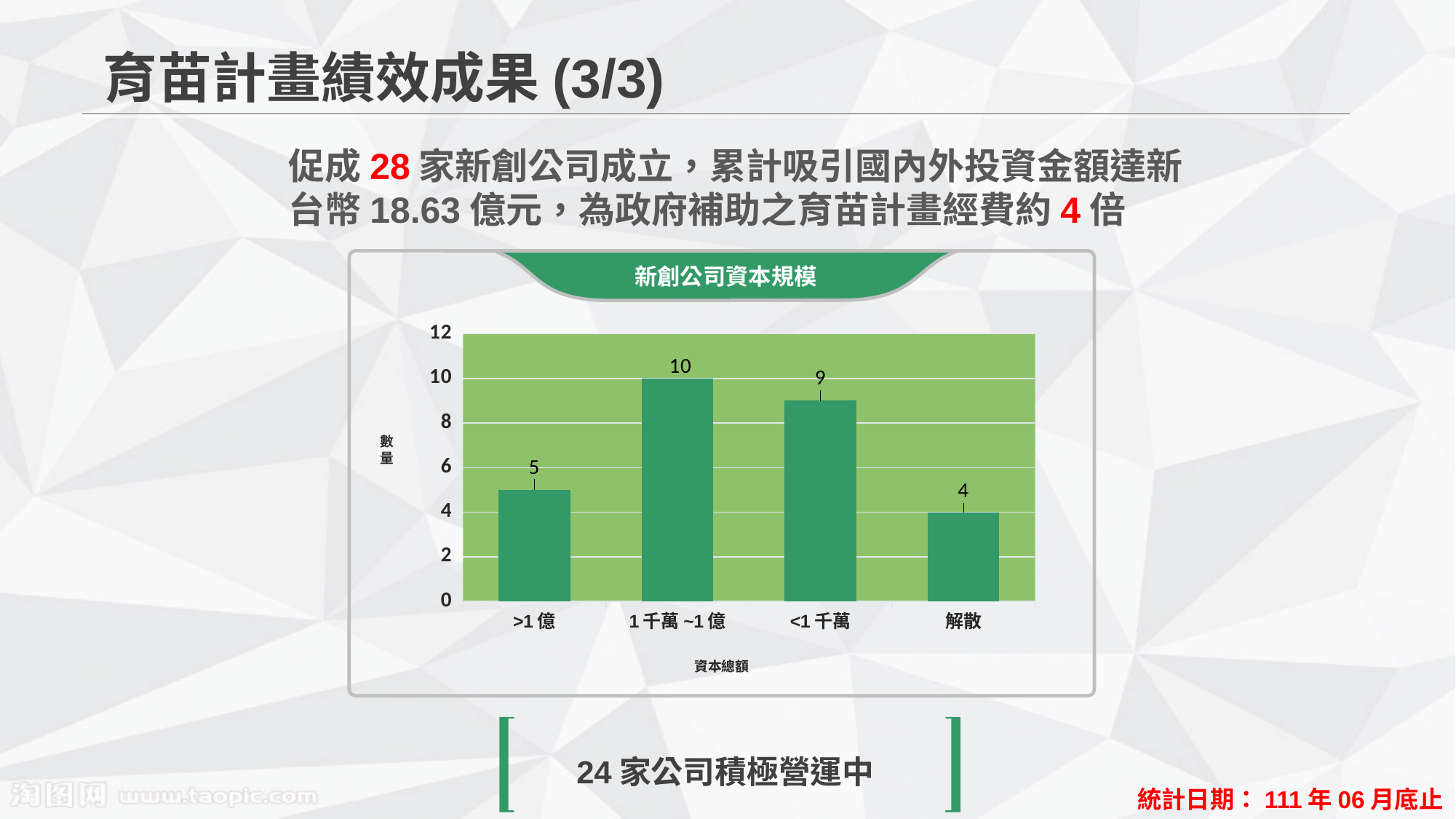

育苗計畫績效成果(3/3)
促成28家新創公司成立，累計吸引國內外投資金額達新台幣18.63億元，為政府補助之育苗計畫經費約4倍

### Chart

| Category | 新創公司數 |
|---|---|
| >1億 | 5.0 |
| 1千萬~1億 | 10.0 |
| <1千萬 | 9.0 |
| 解散 | 4.0 |
數
量
資本總額

新創公司資本規模

24家公司積極營運中
統計日期：111年06月底止